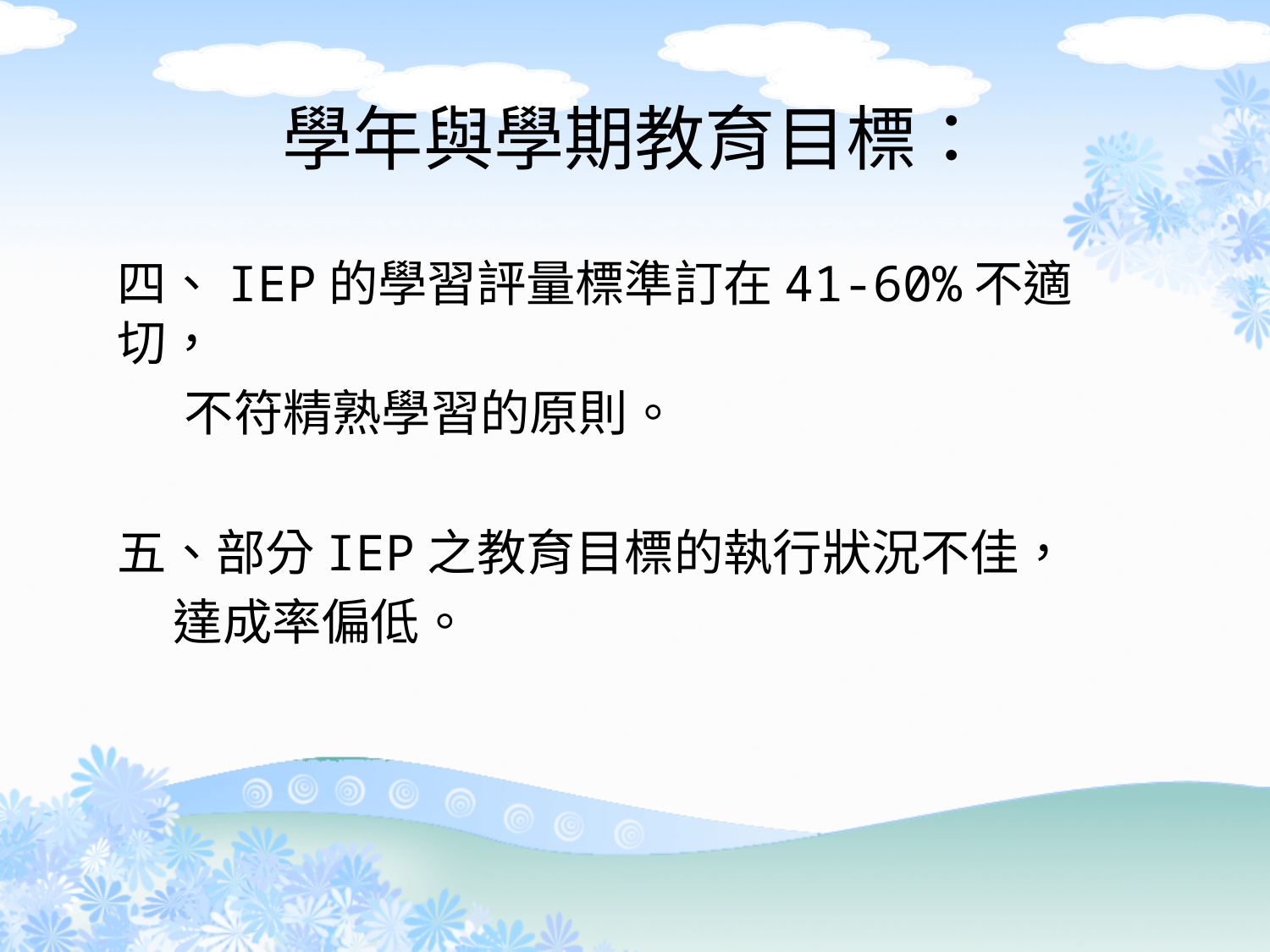

# 學年與學期教育目標：
四、IEP的學習評量標準訂在41-60%不適切，
     不符精熟學習的原則。

五、部分IEP之教育目標的執行狀況不佳，
    達成率偏低。